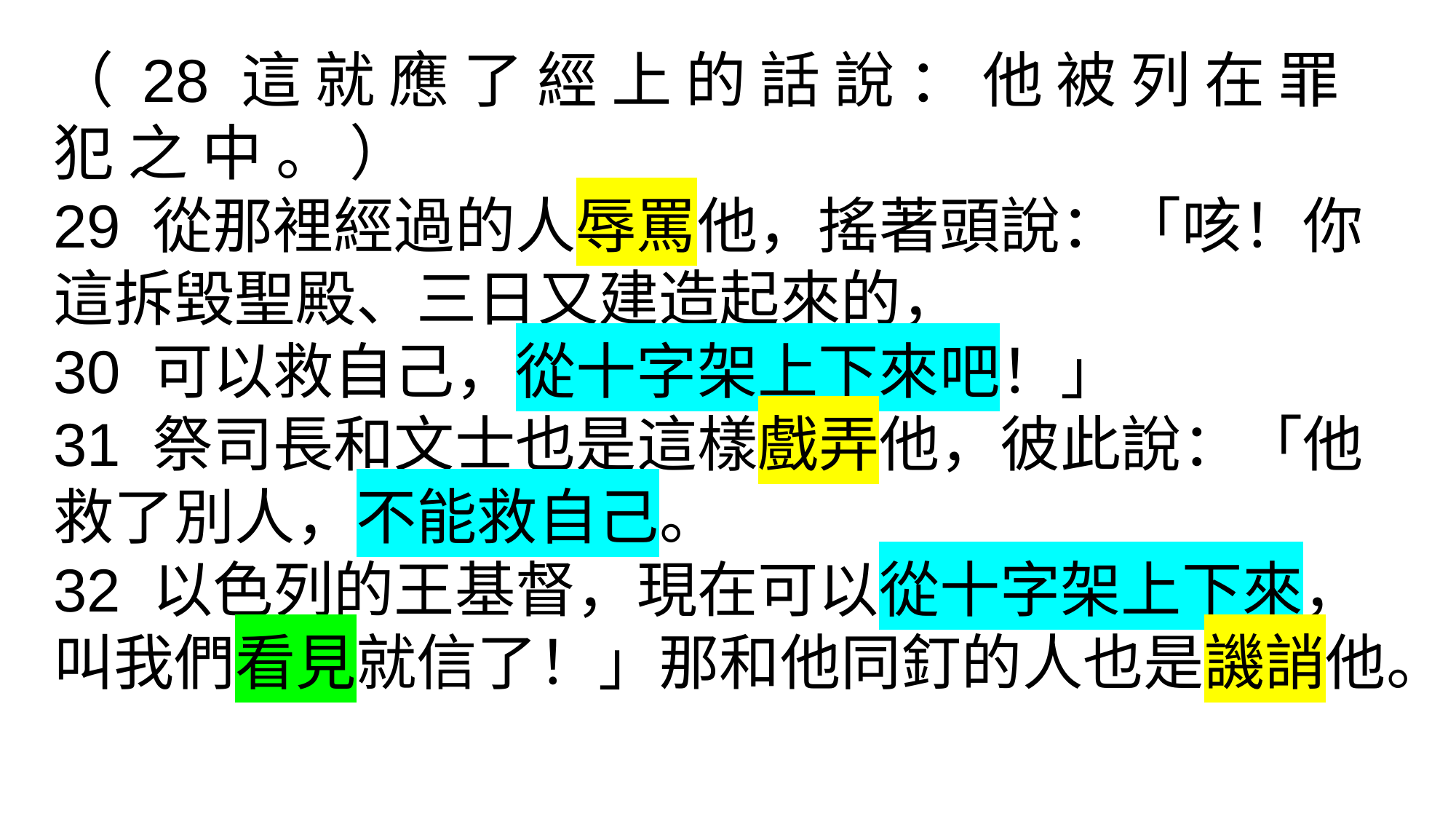

（ 28 這 就 應 了 經 上 的 話 說 ： 他 被 列 在 罪 犯 之 中 。 ）
29 從那裡經過的人辱罵他，搖著頭說：「咳！你這拆毀聖殿、三日又建造起來的，
30 可以救自己，從十字架上下來吧！」
31 祭司長和文士也是這樣戲弄他，彼此說：「他救了別人，不能救自己。
32 以色列的王基督，現在可以從十字架上下來，叫我們看見就信了！」那和他同釘的人也是譏誚他。